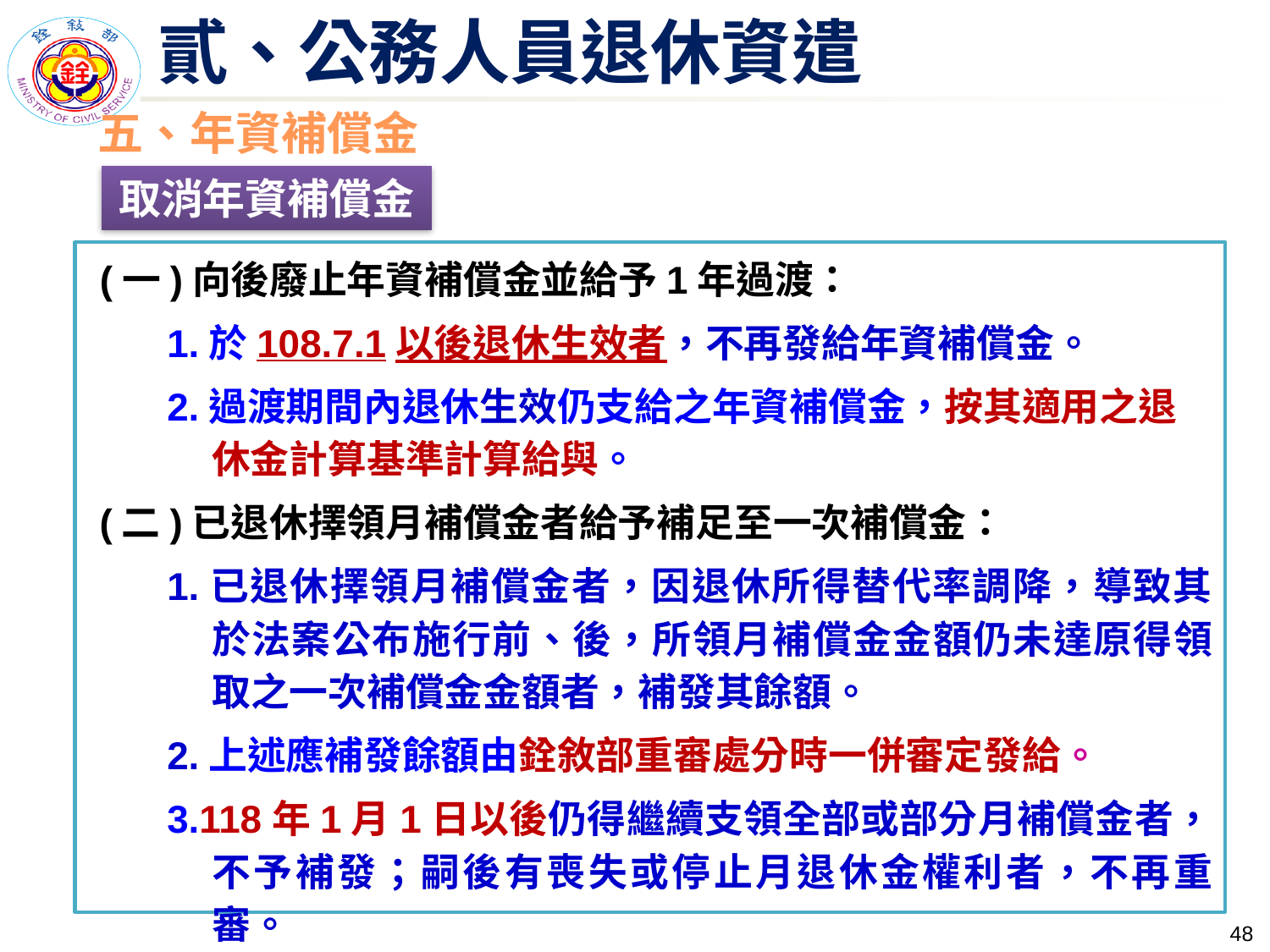

# 貳、公務人員退休資遣
五、年資補償金
取消年資補償金
(一)向後廢止年資補償金並給予1年過渡：
1.於108.7.1以後退休生效者，不再發給年資補償金。
2.過渡期間內退休生效仍支給之年資補償金，按其適用之退休金計算基準計算給與。
(二)已退休擇領月補償金者給予補足至一次補償金：
1.已退休擇領月補償金者，因退休所得替代率調降，導致其於法案公布施行前、後，所領月補償金金額仍未達原得領取之一次補償金金額者，補發其餘額。
2.上述應補發餘額由銓敘部重審處分時一併審定發給。
3.118年1月1日以後仍得繼續支領全部或部分月補償金者，不予補發；嗣後有喪失或停止月退休金權利者，不再重審。
48